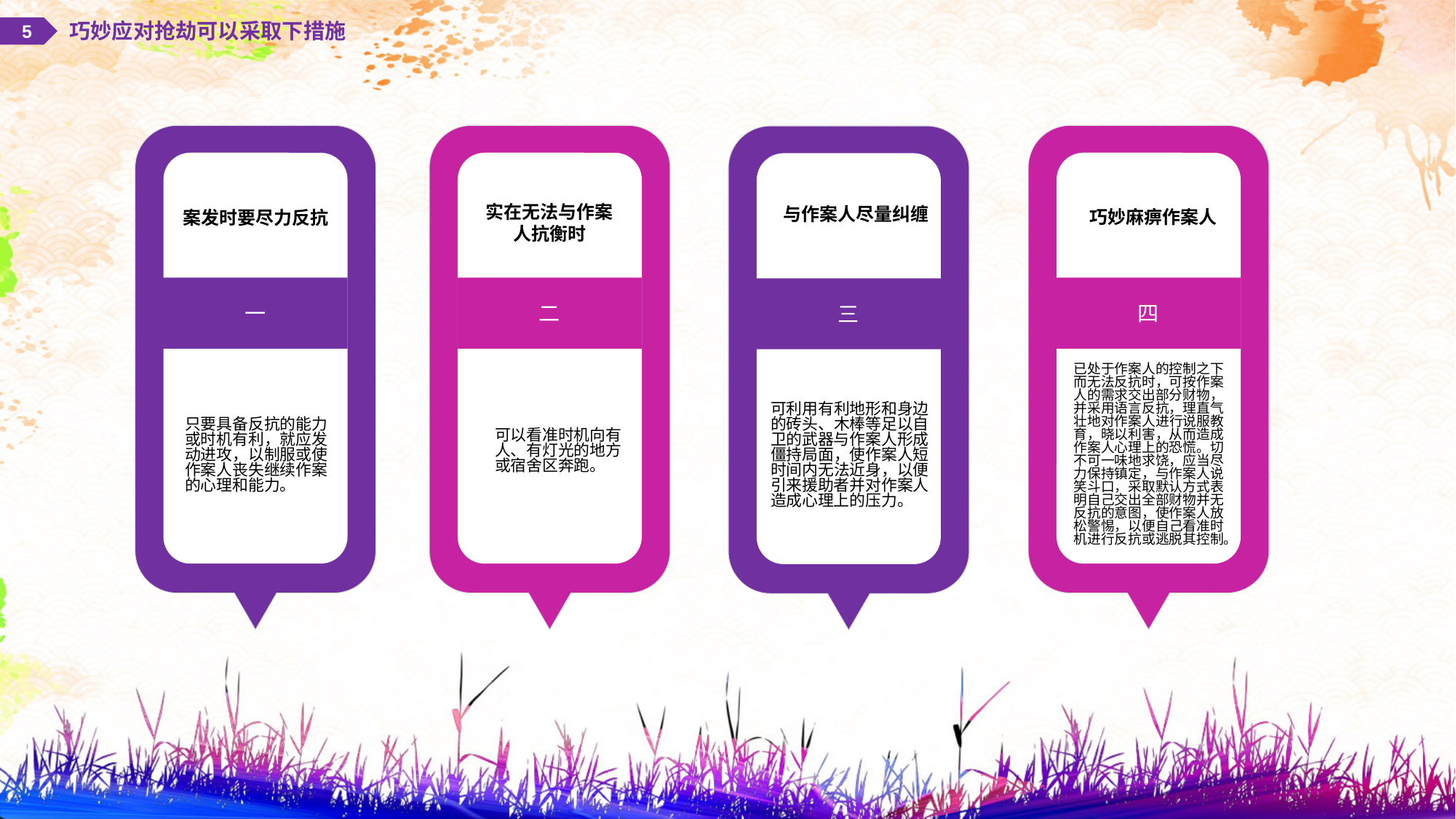

巧妙应对抢劫可以采取下措施
5

添加标题
一
单击此处添加文本，单击此处添加文本

添加标题
二
单击此处添加文本，单击此处添加文本

添加标题
四
单击此处添加文本，单击此处添加文本

添加标题
三
单击此处添加文本，单击此处添加文本
实在无法与作案
人抗衡时
与作案人尽量纠缠
巧妙麻痹作案人
案发时要尽力反抗
已处于作案人的控制之下而无法反抗时，可按作案人的需求交出部分财物，并采用语言反抗，理直气壮地对作案人进行说服教育，晓以利害，从而造成作案人心理上的恐慌。切不可一味地求饶，应当尽力保持镇定，与作案人说笑斗口，采取默认方式表明自己交出全部财物并无反抗的意图，使作案人放松警惕，以便自己看准时机进行反抗或逃脱其控制。

可利用有利地形和身边的砖头、木棒等足以自卫的武器与作案人形成僵持局面，使作案人短时间内无法近身，以便引来援助者并对作案人造成心理上的压力。
只要具备反抗的能力或时机有利，就应发动进攻，以制服或使作案人丧失继续作案的心理和能力。
可以看准时机向有人、有灯光的地方或宿舍区奔跑。